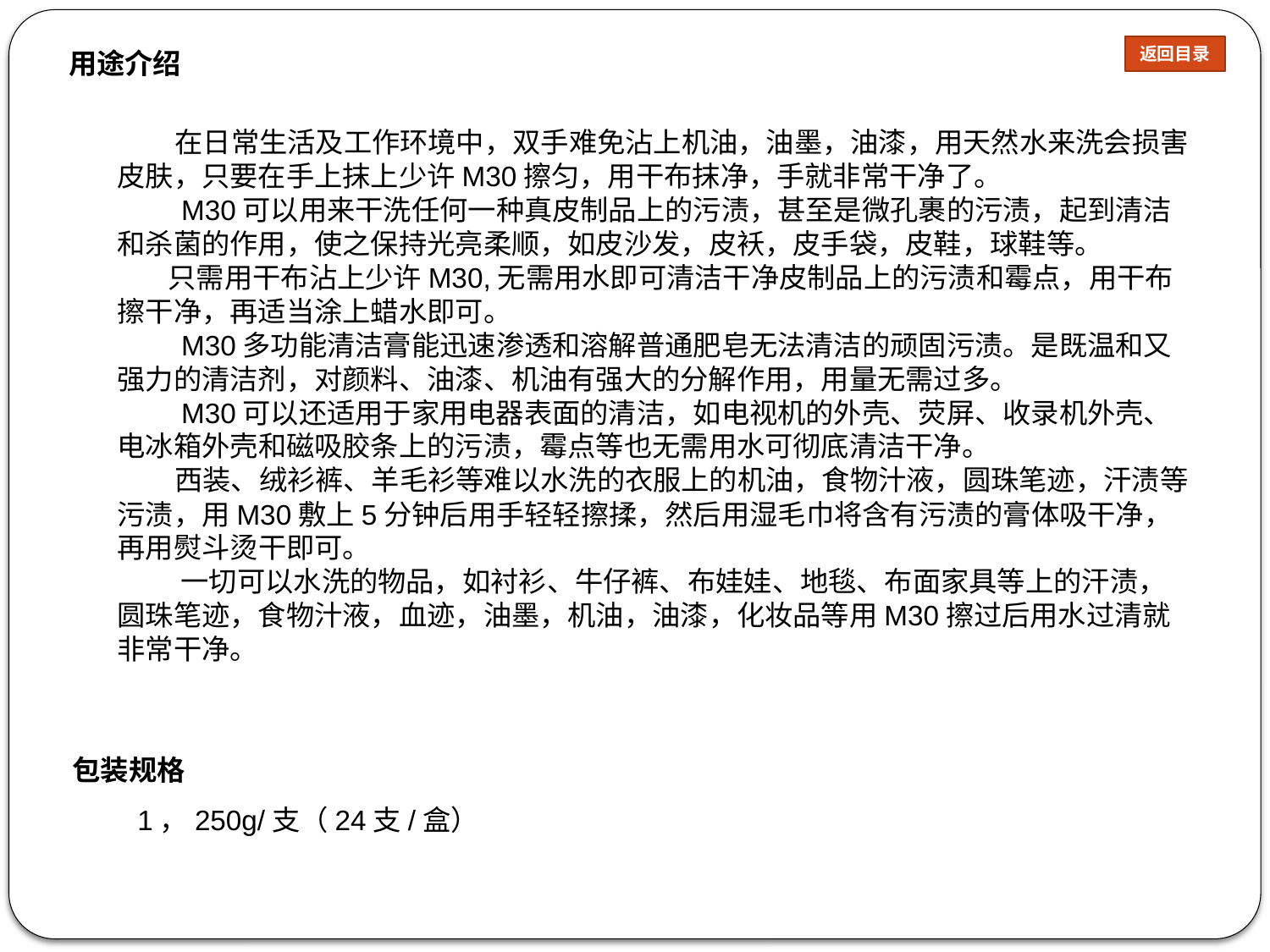

返回目录
用途介绍
        在日常生活及工作环境中，双手难免沾上机油，油墨，油漆，用天然水来洗会损害皮肤，只要在手上抹上少许M30擦匀，用干布抹净，手就非常干净了。
         M30可以用来干洗任何一种真皮制品上的污渍，甚至是微孔裹的污渍，起到清洁和杀菌的作用，使之保持光亮柔顺，如皮沙发，皮袄，皮手袋，皮鞋，球鞋等。
        只需用干布沾上少许M30,无需用水即可清洁干净皮制品上的污渍和霉点，用干布擦干净，再适当涂上蜡水即可。
         M30多功能清洁膏能迅速渗透和溶解普通肥皂无法清洁的顽固污渍。是既温和又强力的清洁剂，对颜料、油漆、机油有强大的分解作用，用量无需过多。
         M30可以还适用于家用电器表面的清洁，如电视机的外壳、荧屏、收录机外壳、电冰箱外壳和磁吸胶条上的污渍，霉点等也无需用水可彻底清洁干净。
         西装、绒衫裤、羊毛衫等难以水洗的衣服上的机油，食物汁液，圆珠笔迹，汗渍等污渍，用M30敷上5分钟后用手轻轻擦揉，然后用湿毛巾将含有污渍的膏体吸干净，再用熨斗烫干即可。
          一切可以水洗的物品，如衬衫、牛仔裤、布娃娃、地毯、布面家具等上的汗渍，圆珠笔迹，食物汁液，血迹，油墨，机油，油漆，化妆品等用M30擦过后用水过清就非常干净。

包装规格
1，250g/支（24支/盒）